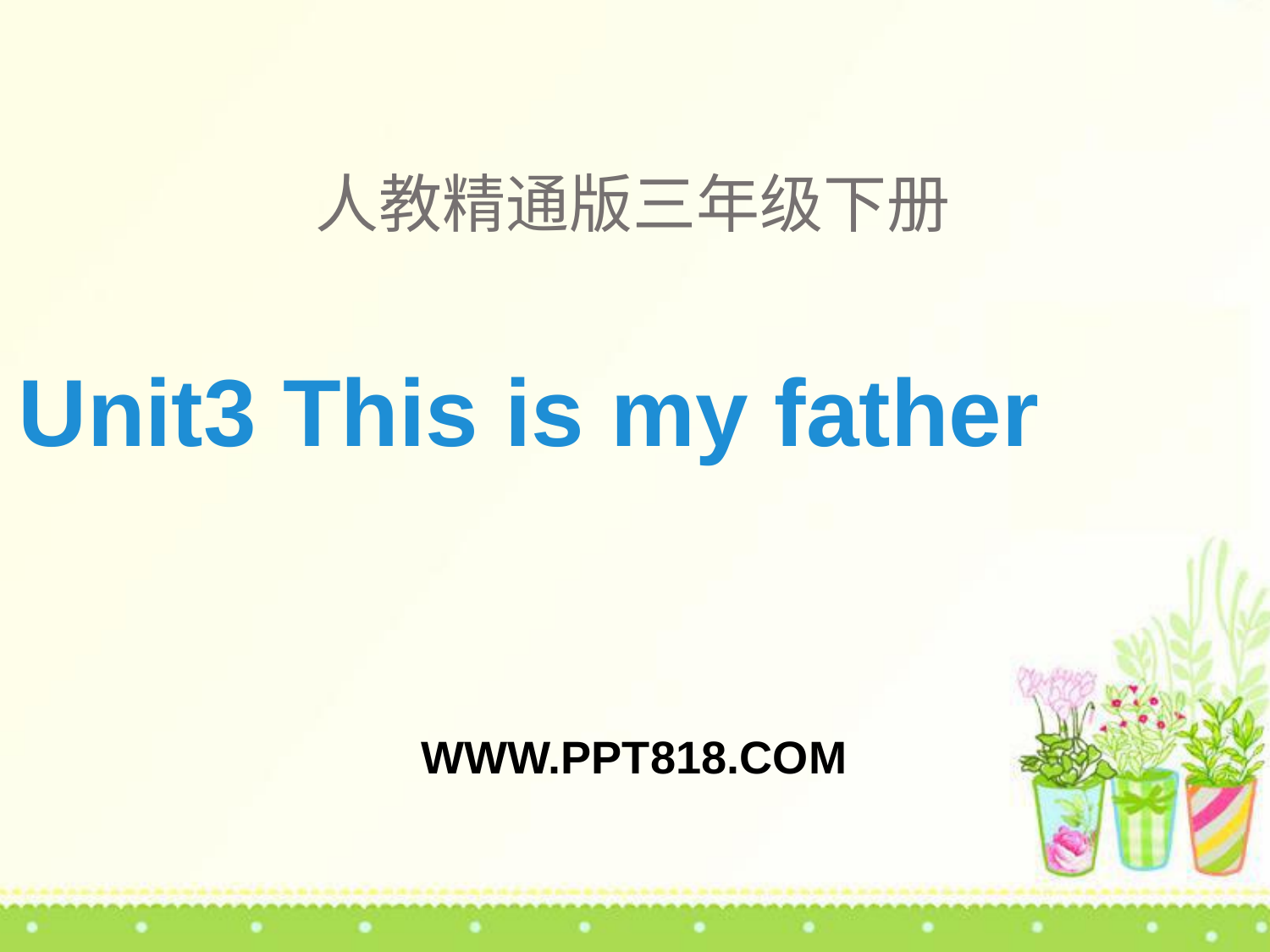

人教精通版三年级下册
Unit3 This is my father
WWW.PPT818.COM